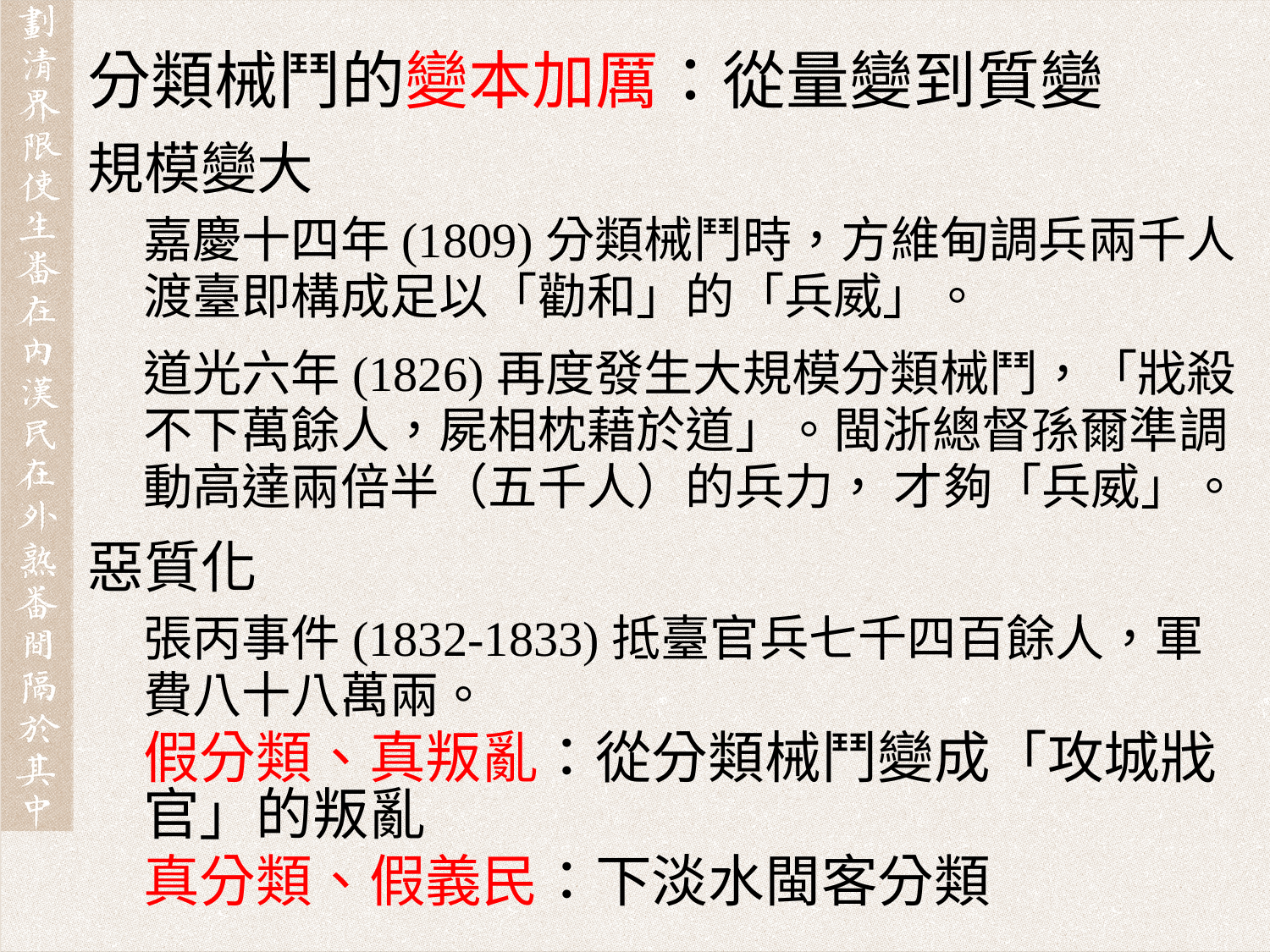

分類械鬥的變本加厲：從量變到質變
規模變大
嘉慶十四年(1809)分類械鬥時，方維甸調兵兩千人渡臺即構成足以「勸和」的「兵威」。
道光六年(1826)再度發生大規模分類械鬥，「戕殺不下萬餘人，屍相枕藉於道」。閩浙總督孫爾準調動高達兩倍半（五千人）的兵力， 才夠「兵威」。
惡質化
張丙事件(1832-1833)抵臺官兵七千四百餘人，軍費八十八萬兩。
假分類、真叛亂：從分類械鬥變成「攻城戕官」的叛亂
真分類、假義民：下淡水閩客分類